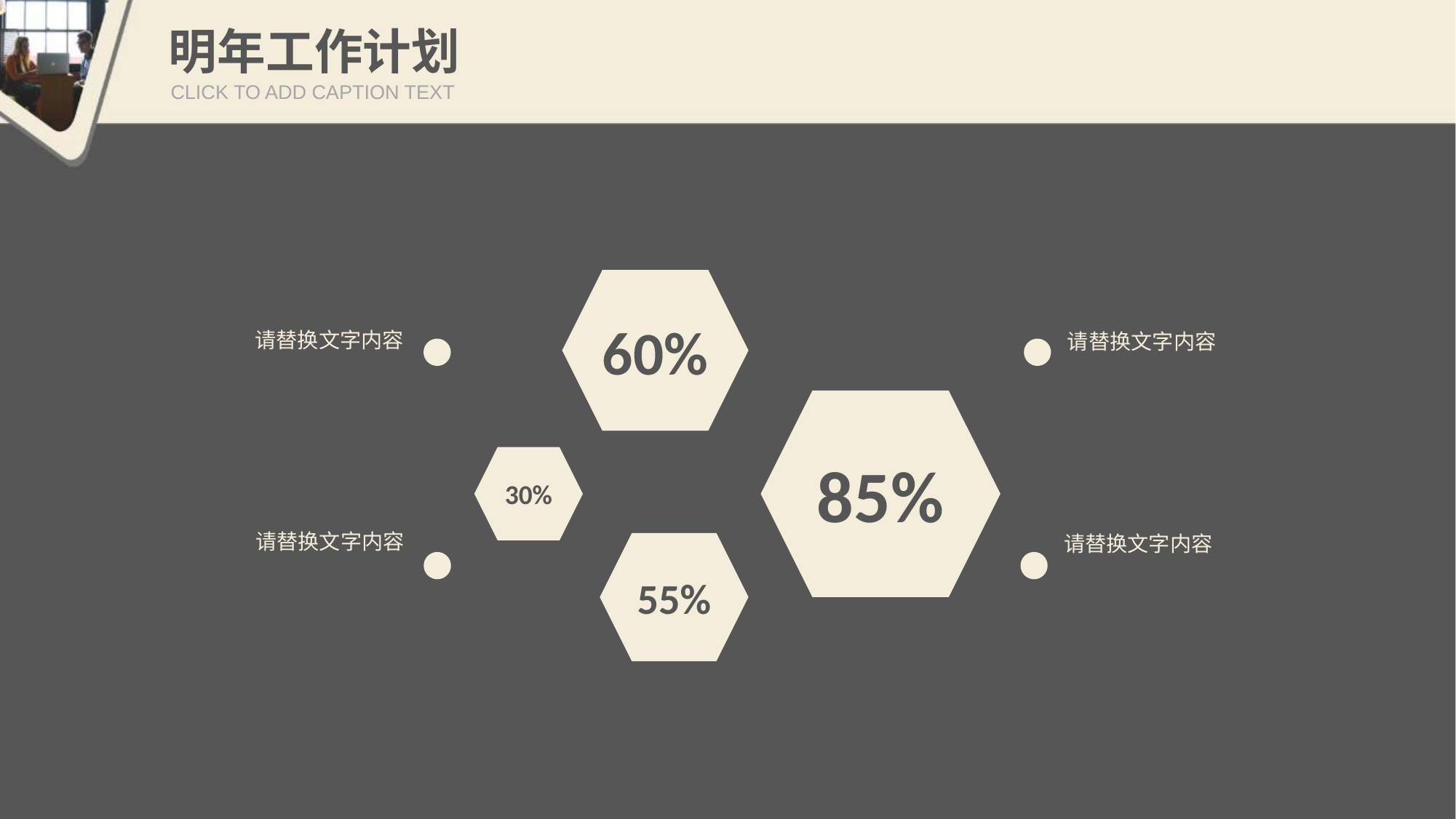

明年工作计划
CLICK TO ADD CAPTION TEXT
60%
85%
30%
55%
请替换文字内容
请替换文字内容

请替换文字内容
请替换文字内容